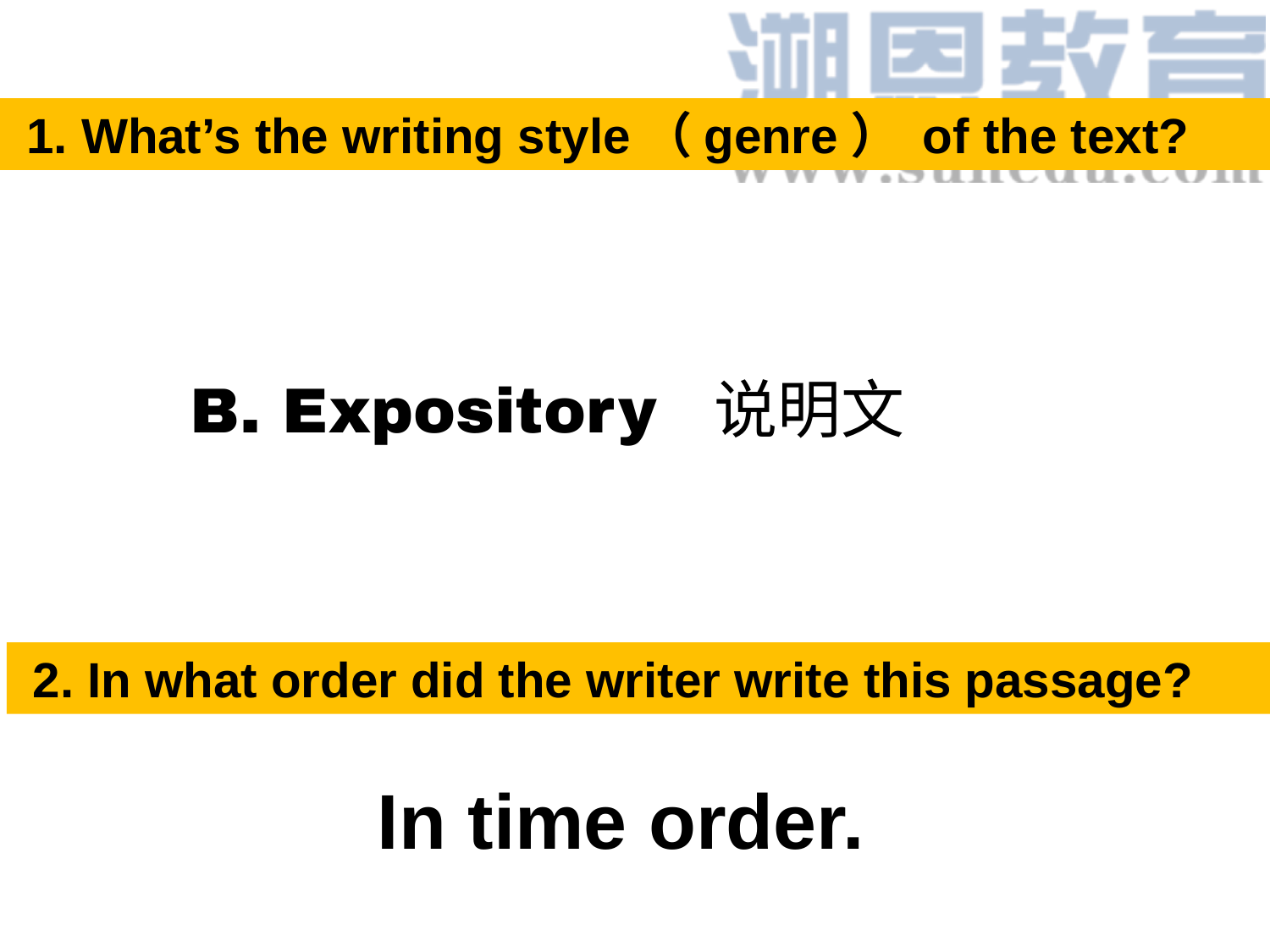

1. What’s the writing style（genre） of the text?

A. Narrative      记叙文
B. Expository  说明文
C. Essay               散文

 2. In what order did the writer write this passage?
In time order.